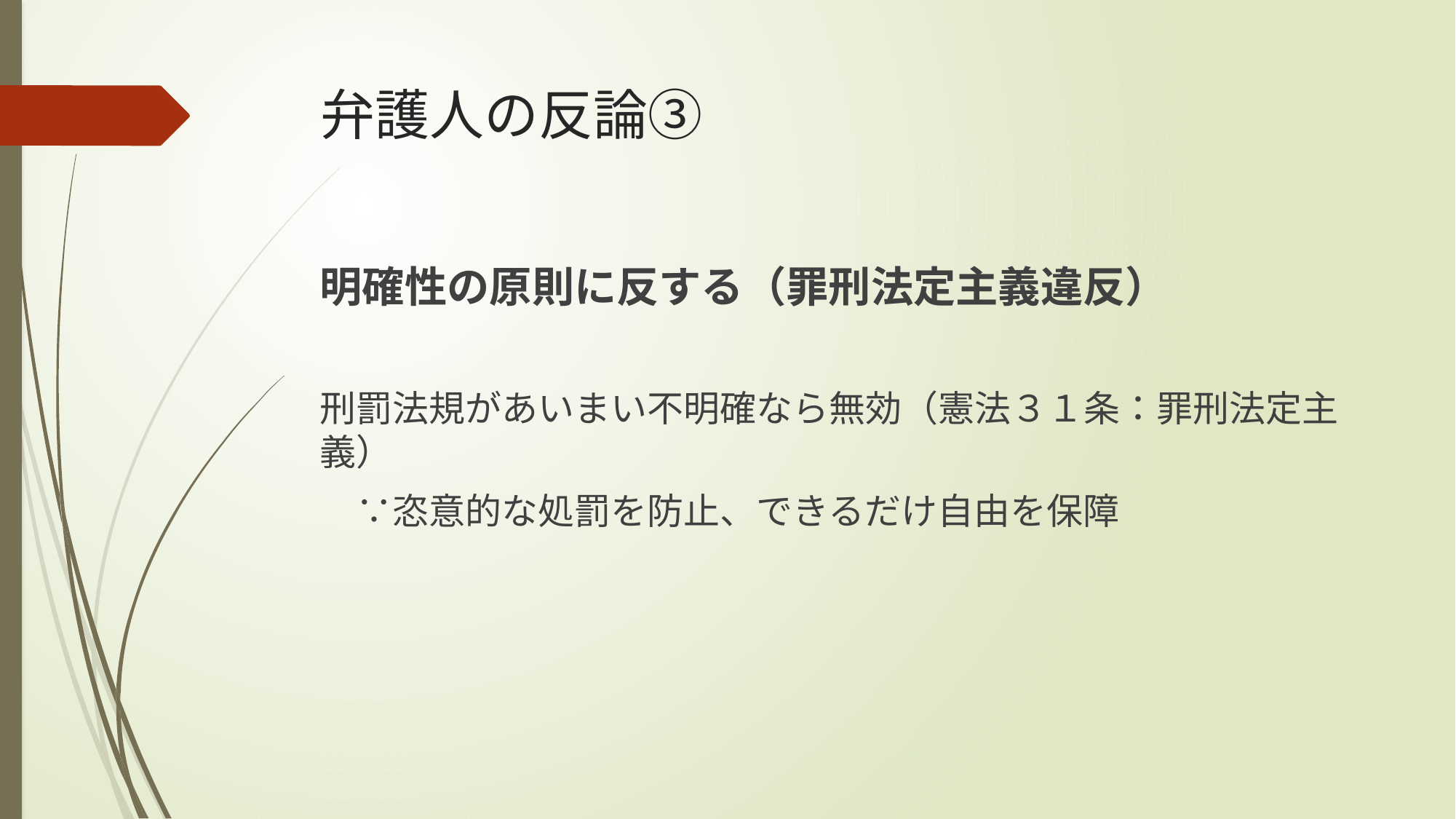

# 弁護人の反論③
明確性の原則に反する（罪刑法定主義違反）

刑罰法規があいまい不明確なら無効（憲法３１条：罪刑法定主義）
　∵恣意的な処罰を防止、できるだけ自由を保障